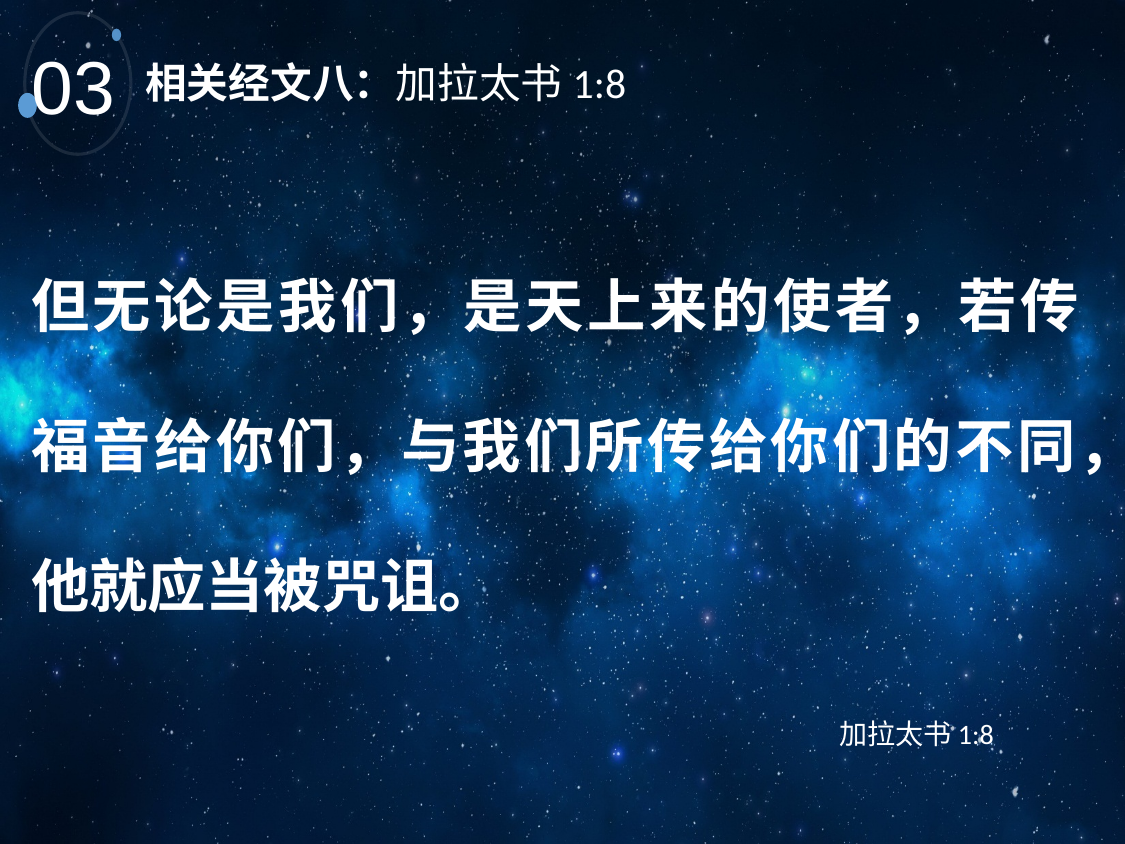

03
相关经文八：加拉太书1:8

但无论是我们，是天上来的使者，若传福音给你们，与我们所传给你们的不同，他就应当被咒诅。
加拉太书1:8